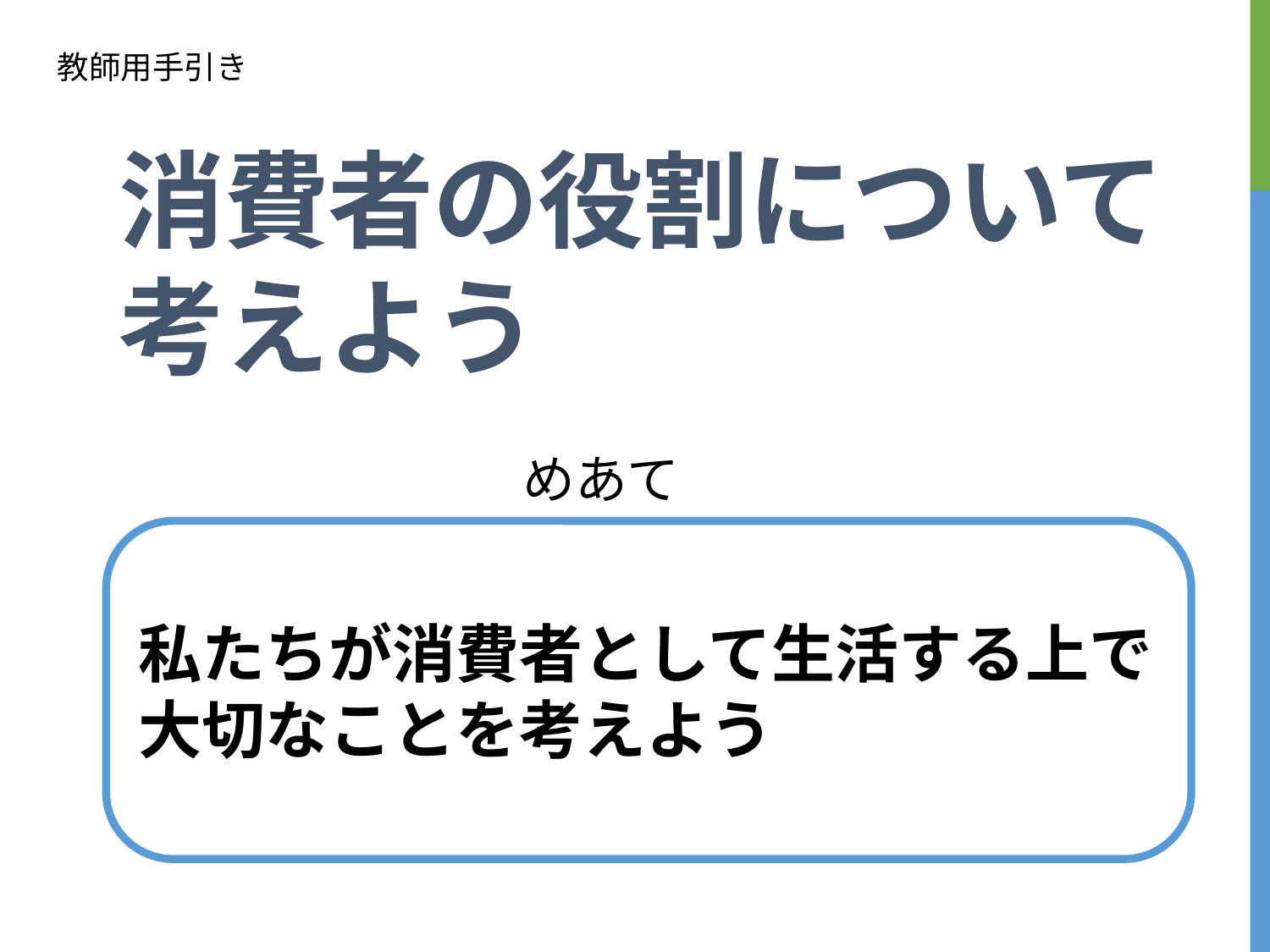

教師用手引き
# 消費者の役割について 考えよう
めあて
私たちが消費者として生活する上で大切なことを考えよう